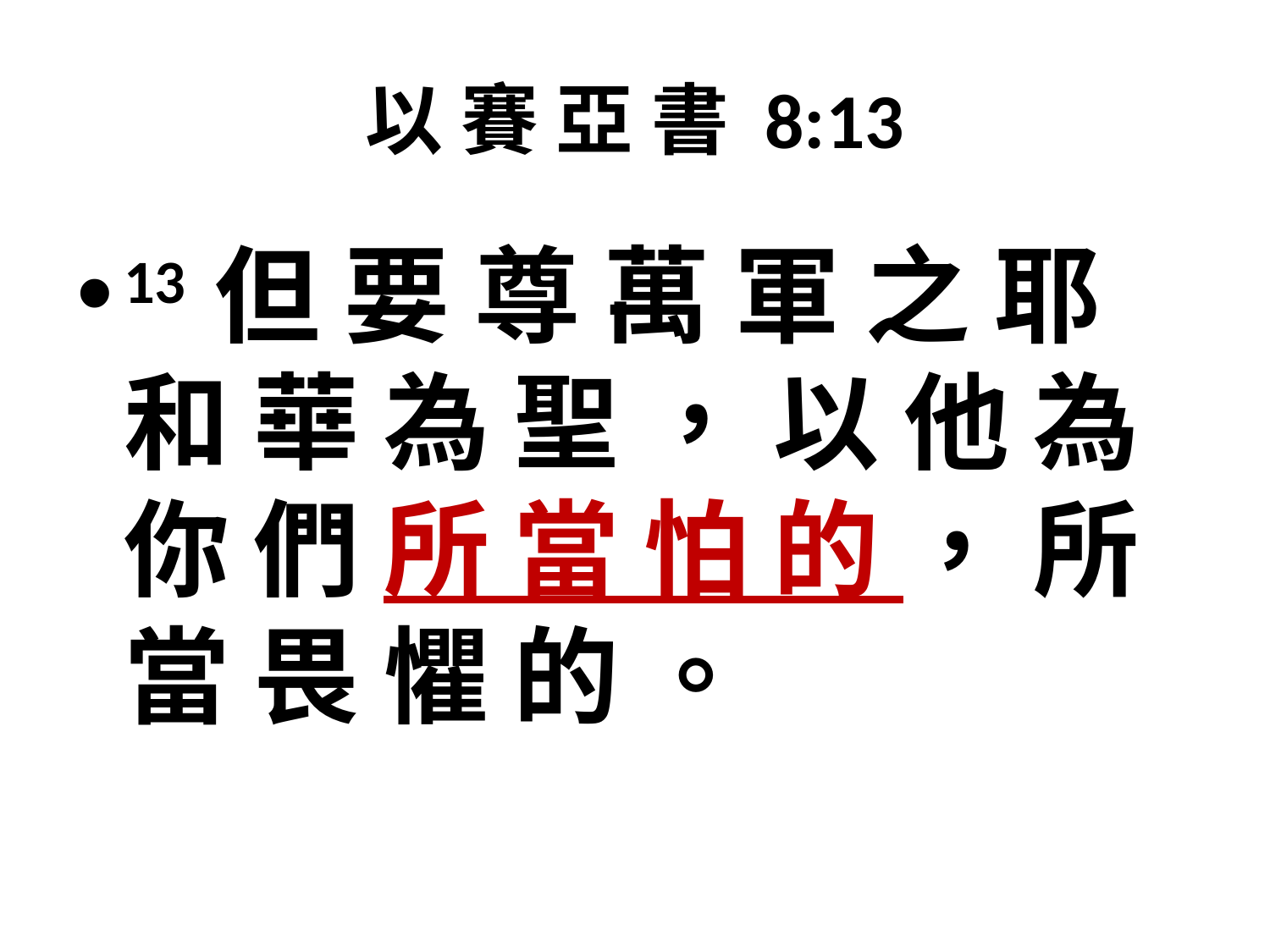

# 以 賽 亞 書 8:13
13 但 要 尊 萬 軍 之 耶 和 華 為 聖 ， 以 他 為 你 們 所 當 怕 的 ， 所 當 畏 懼 的 。